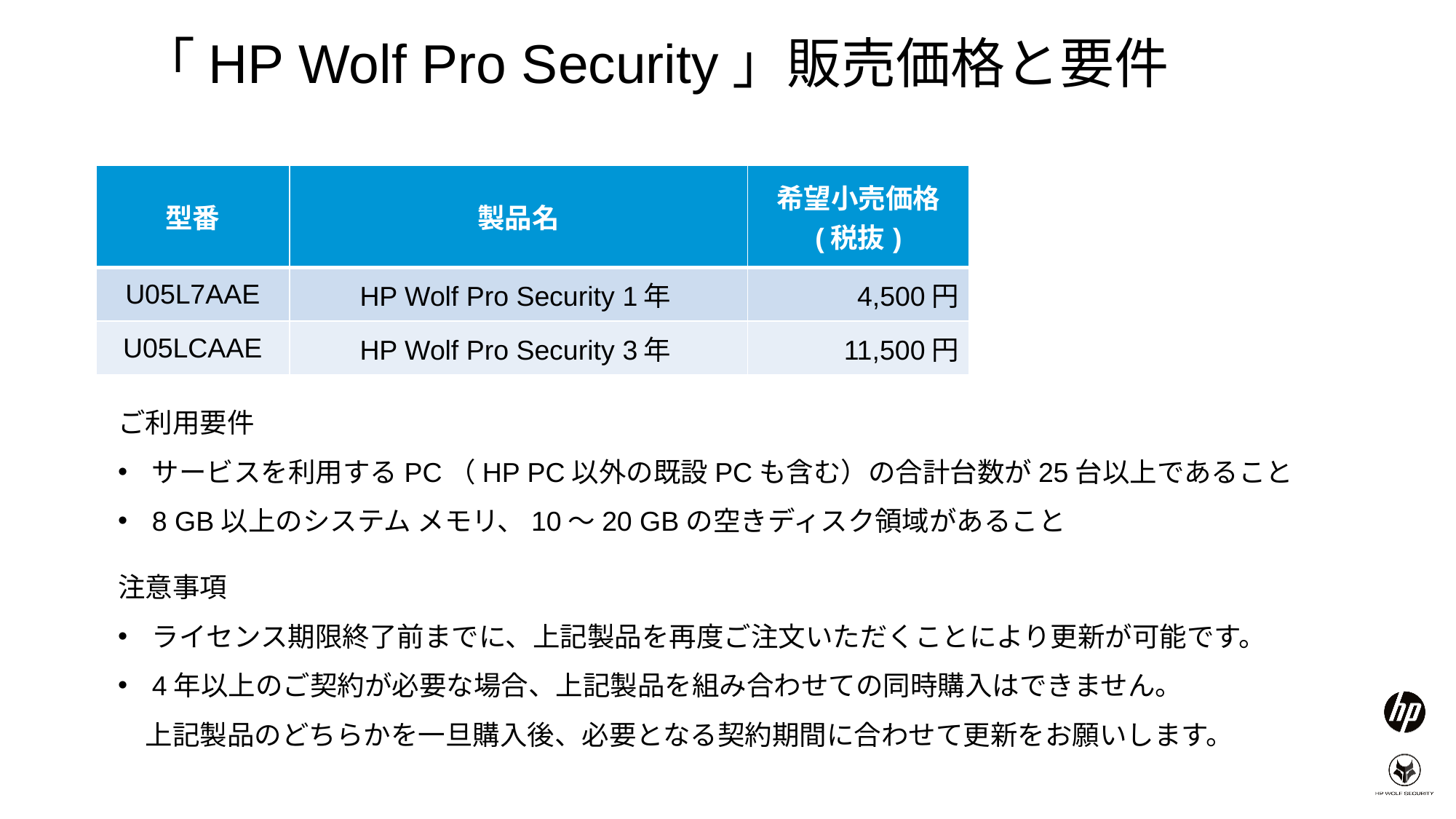

「HP Wolf Pro Security」販売価格と要件
| 型番 | 製品名 | 希望小売価格 (税抜) |
| --- | --- | --- |
| U05L7AAE | HP Wolf Pro Security 1年 | 4,500円 |
| U05LCAAE | HP Wolf Pro Security 3年 | 11,500円 |
ご利用要件
サービスを利用するPC（HP PC以外の既設PCも含む）の合計台数が25台以上であること
8 GB以上のシステム メモリ、10〜20 GBの空きディスク領域があること

注意事項
ライセンス期限終了前までに、上記製品を再度ご注文いただくことにより更新が可能です。
4年以上のご契約が必要な場合、上記製品を組み合わせての同時購入はできません。
　上記製品のどちらかを一旦購入後、必要となる契約期間に合わせて更新をお願いします。